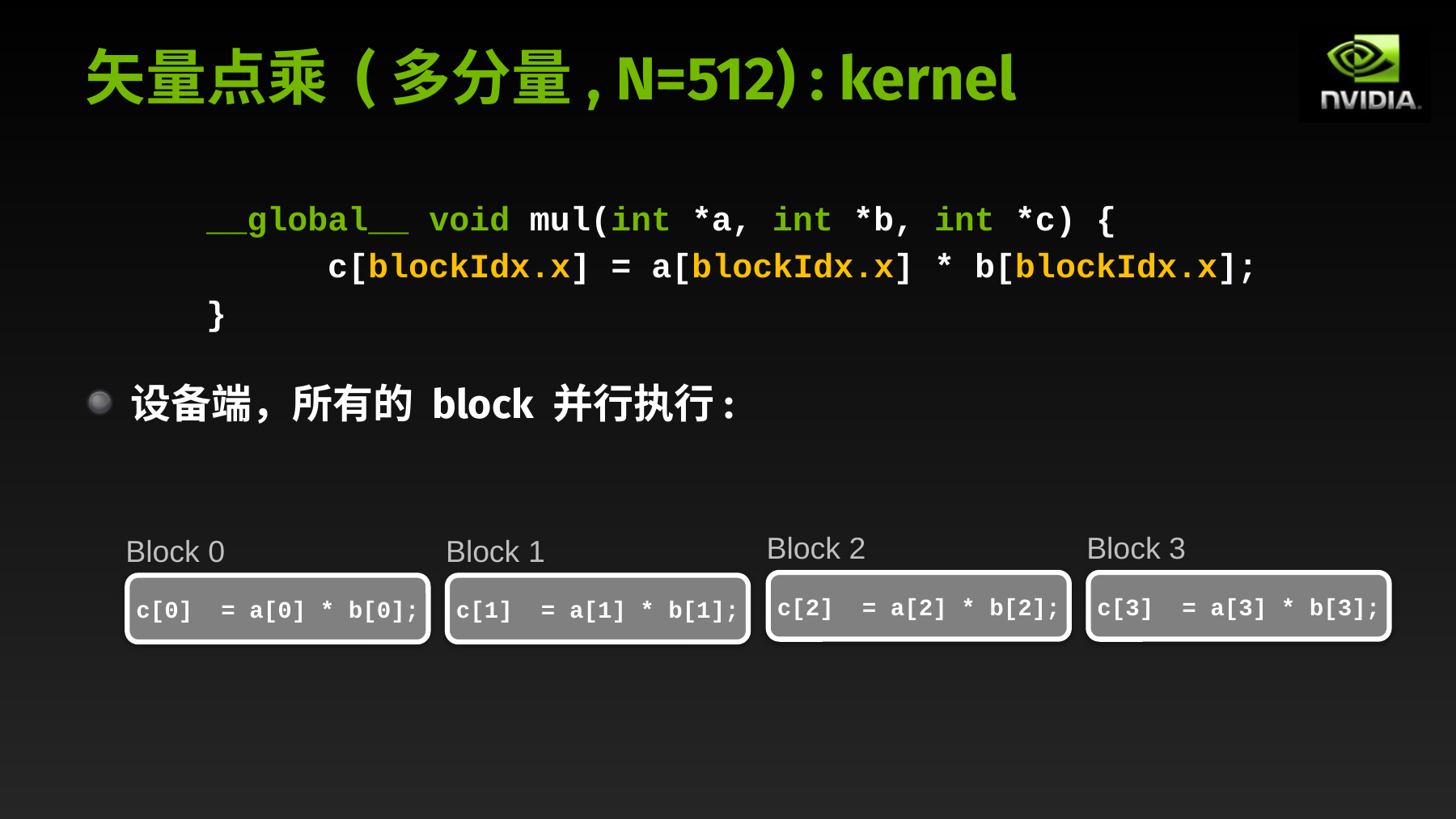

# 矢量点乘 (多分量, N=512) : kernel
	__global__ void mul(int *a, int *b, int *c) {
		c[blockIdx.x] = a[blockIdx.x] * b[blockIdx.x];
	}

设备端，所有的 block 并行执行:

Block 2
Block 3
Block 0
Block 1
c[2]  = a[2] * b[2];
c[3]  = a[3] * b[3];
c[0]  = a[0] * b[0];
c[1]  = a[1] * b[1];